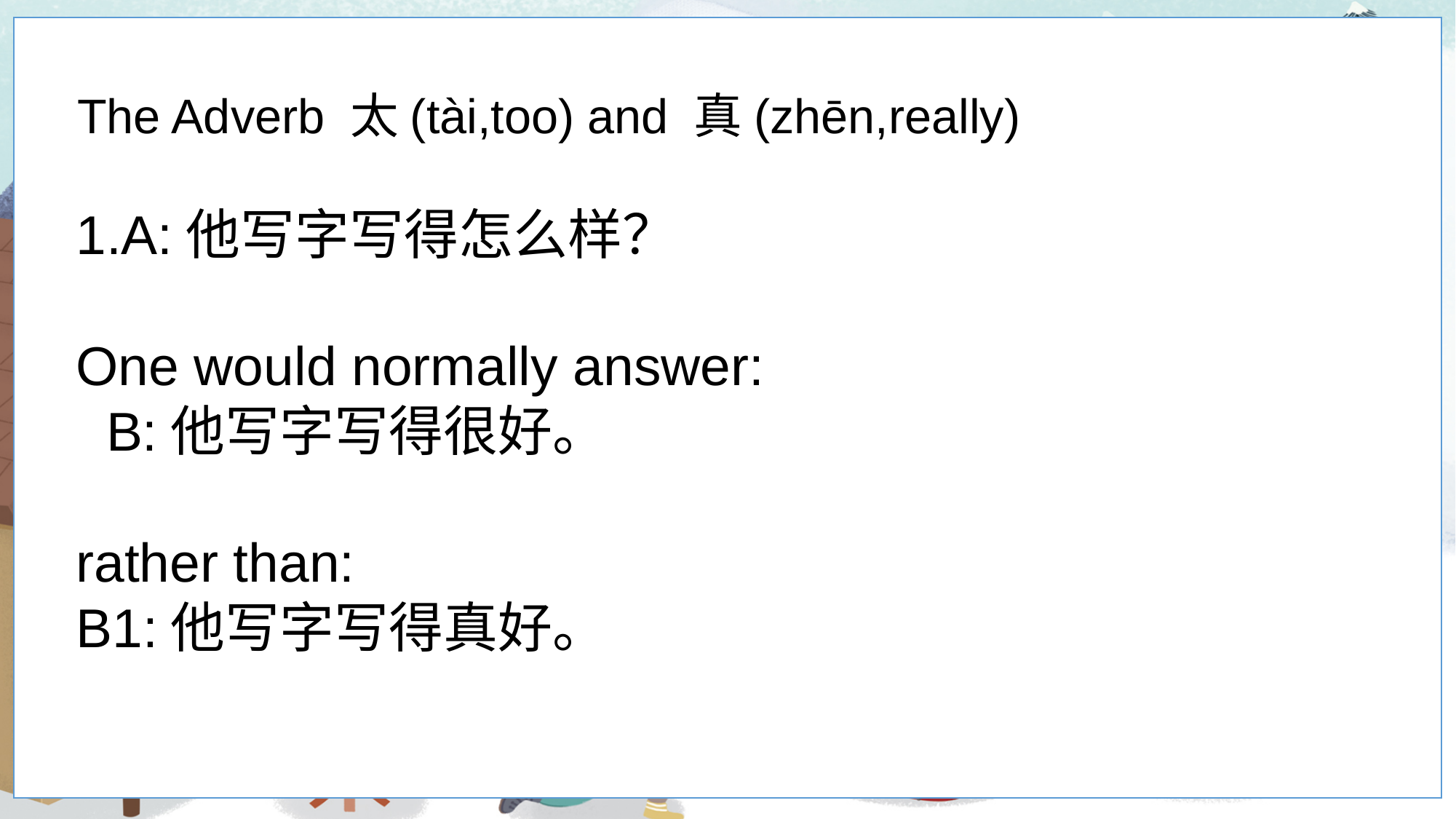

The Adverb 太(tài,too) and 真(zhēn,really)

1.A:他写字写得怎么样？

One would normally answer:
  B:他写字写得很好。

rather than:
B1:他写字写得真好。